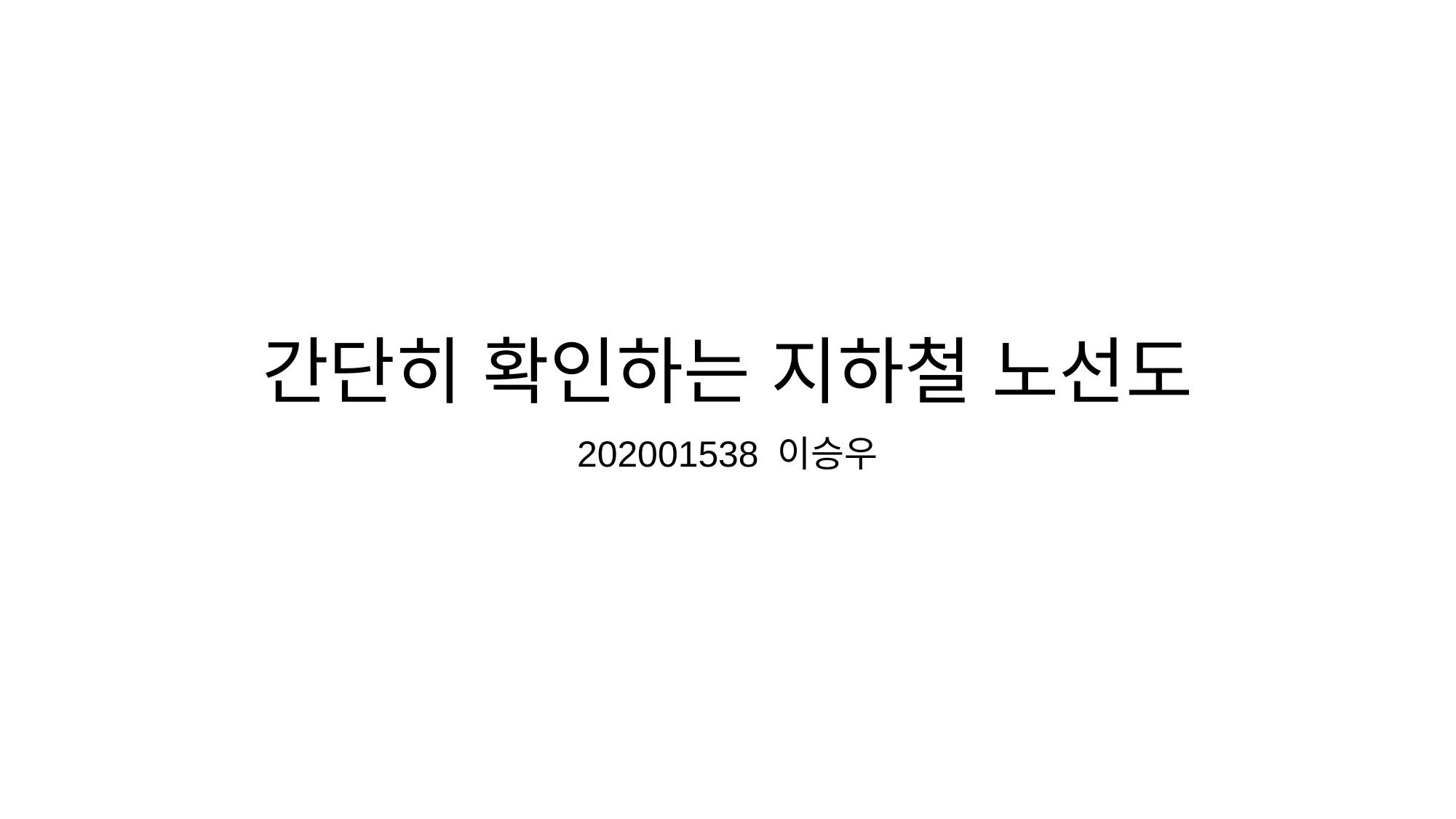

# 간단히 확인하는 지하철 노선도
202001538 이승우